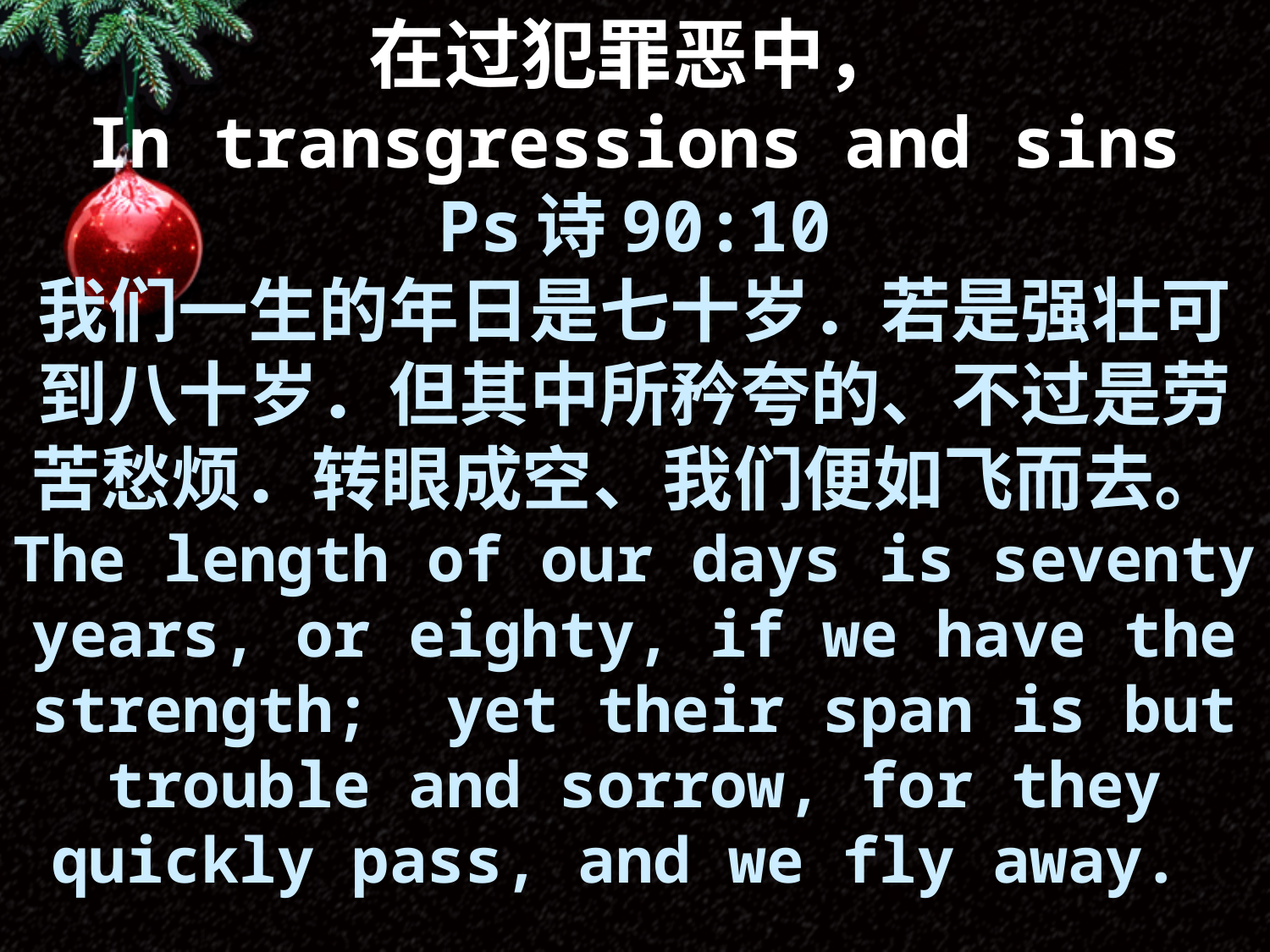

在过犯罪恶中，
In transgressions and sins
Ps诗90:10
我们一生的年日是七十岁．若是强壮可到八十岁．但其中所矜夸的、不过是劳苦愁烦．转眼成空、我们便如飞而去。The length of our days is seventy years, or eighty, if we have the strength;  yet their span is but trouble and sorrow, for they quickly pass, and we fly away.